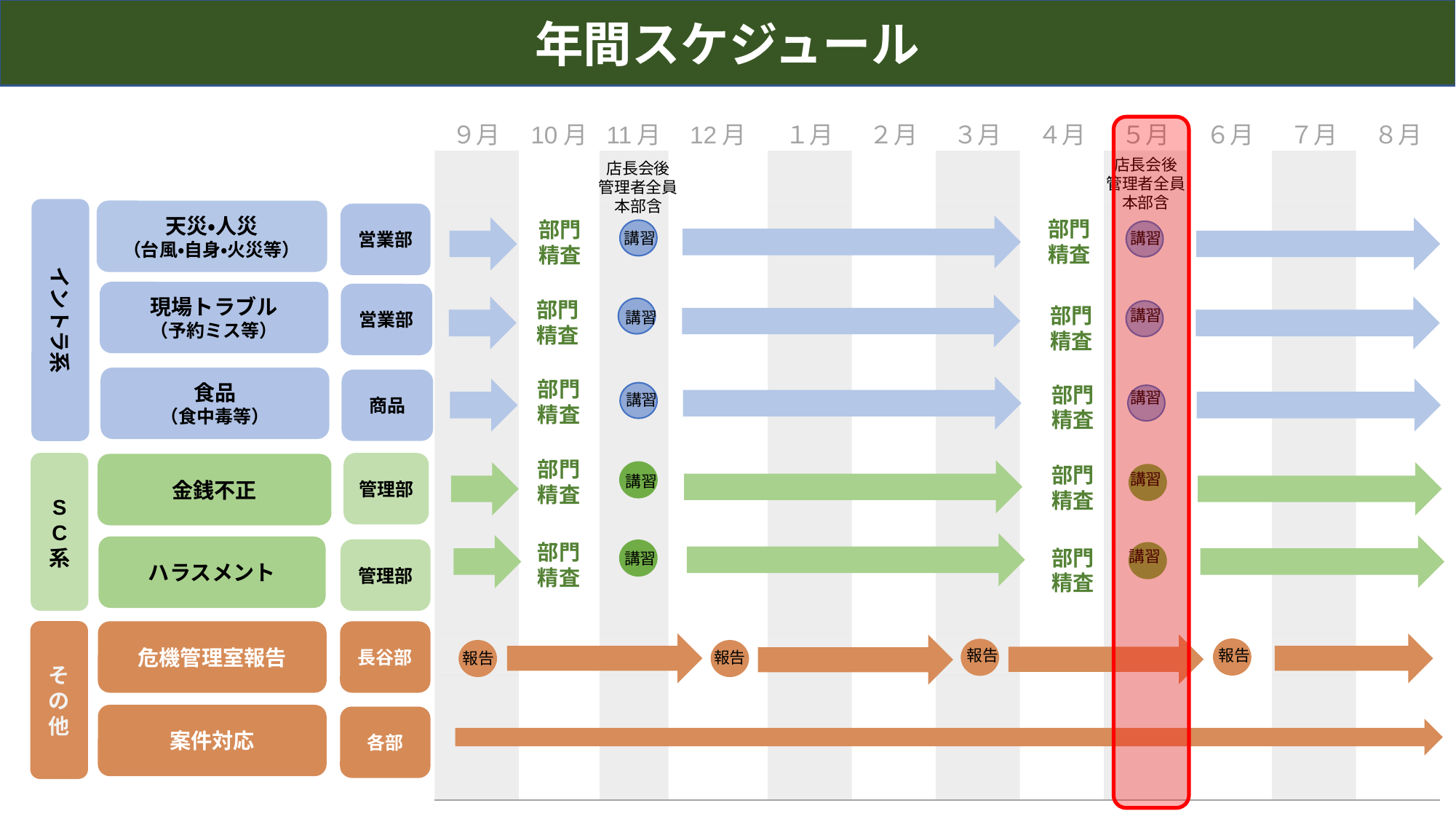

年間スケジュール
| ９月 | 10月 | 11月 | 12月 | １月 | ２月 | ３月 | ４月 | ５月 | ６月 | ７月 | ８月 |
| --- | --- | --- | --- | --- | --- | --- | --- | --- | --- | --- | --- |
|  |  |  |  |  |  |  |  |  |  |  |  |
|  |  |  |  |  |  |  |  |  |  |  |  |
|  |  |  |  |  |  |  |  |  |  |  |  |
|  |  |  |  |  |  |  |  |  |  |  |  |
|  |  |  |  |  |  |  |  |  |  |  |  |
|  |  |  |  |  |  |  |  |  |  |  |  |
|  |  |  |  |  |  |  |  |  |  |  |  |
|  |  |  |  |  |  |  |  |  |  |  |  |
|  |  |  |  |  |  |  |  |  |  |  |  |
|  |  |  |  |  |  |  |  |  |  |  |  |
|  |  |  |  |  |  |  |  |  |  |  |  |
|  |  |  |  |  |  |  |  |  |  |  |  |
|  |  |  |  |  |  |  |  |  |  |  |  |

店長会後
管理者全員
本部含
店長会後
管理者全員
本部含
イントラ系
天災・人災
（台風・自身・火災等）
営業部
部門
精査
部門
精査

講習
講習
現場トラブル
（予約ミス等）
営業部
部門
精査

部門
精査

講習

講習
食品
（食中毒等）
商品
部門
精査
部門
精査

講習

講習

部門
精査
S
C
系
管理部
金銭不正
部門
精査

講習

講習

部門
精査

ハラスメント
部門
精査
管理部

講習

講習
その他
長谷部
危機管理室報告

報告
報告

報告
報告
案件対応
各部